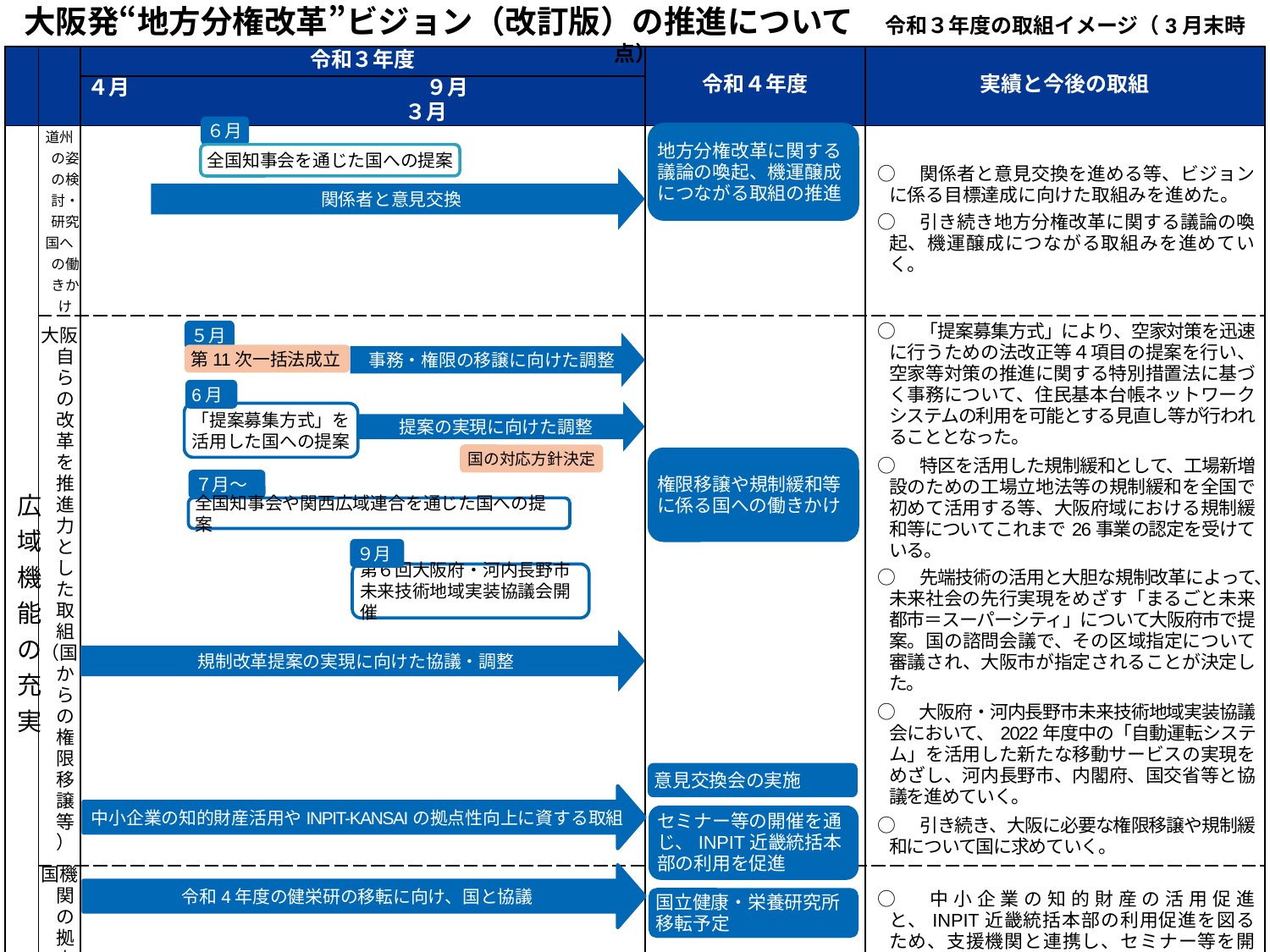

大阪発“地方分権改革”ビジョン（改訂版）の推進について　令和３年度の取組イメージ（3月末時点）
|  |  | 令和３年度 | 令和４年度 | 実績と今後の取組 |
| --- | --- | --- | --- | --- |
|  |  | ４月　　　　　　　　　　　　　　９月　　　　　　　　　　　　　　３月 |  |  |
| 広域機能の充実 | 道州の姿の検討・研究 国への働きかけ |  |  | ○　関係者と意見交換を進める等、ビジョンに係る目標達成に向けた取組みを進めた。 ○　引き続き地方分権改革に関する議論の喚起、機運醸成につながる取組みを進めていく。 |
|  | 大阪自らの改革を推進力とした取組 （国からの権限移譲等） |  |  | ○　「提案募集方式」により、空家対策を迅速に行うための法改正等４項目の提案を行い、空家等対策の推進に関する特別措置法に基づく事務について、住民基本台帳ネットワークシステムの利用を可能とする見直し等が行われることとなった。 ○　特区を活用した規制緩和として、工場新増設のための工場立地法等の規制緩和を全国で初めて活用する等、大阪府域における規制緩和等についてこれまで26事業の認定を受けている。 ○　先端技術の活用と大胆な規制改革によって、未来社会の先行実現をめざす「まるごと未来都市＝スーパーシティ」について大阪府市で提案。国の諮問会議で、その区域指定について審議され、大阪市が指定されることが決定した。 ○　大阪府・河内長野市未来技術地域実装協議会において、2022年度中の「自動運転システム」を活用した新たな移動サービスの実現をめざし、河内長野市、内閣府、国交省等と協議を進めていく。 ○　引き続き、大阪に必要な権限移譲や規制緩和について国に求めていく。 |
|  | 国機関の拠点性向上、 連携強化 |  |  | ○　中小企業の知的財産の活用促進と、INPIT近畿統括本部の利用促進を図るため、支援機関と連携し、セミナー等を開催。 〇　国立健康・栄養研究所の北大阪健康医療都市への移転に向け、関係者と協議を行った。 ○　引き続き、大阪府の意見が国施策に反映されるよう、国機関との連携強化を図っていく。 |
６月
全国知事会を通じた国への提案
関係者と意見交換
５月
第11次一括法成立
事務・権限の移譲に向けた調整
6月
「提案募集方式」を
活用した国への提案
提案の実現に向けた調整
国の対応方針決定
７月～
全国知事会や関西広域連合を通じた国への提案
規制改革提案の実現に向けた協議・調整
中小企業の知的財産活用やINPIT-KANSAIの拠点性向上に資する取組
令和4年度の健栄研の移転に向け、国と協議
９月
第６回大阪府・河内長野市未来技術地域実装協議会開催
地方分権改革に関する議論の喚起、機運醸成につながる取組の推進
権限移譲や規制緩和等に係る国への働きかけ
意見交換会の実施
セミナー等の開催を通じ、INPIT近畿統括本部の利用を促進
国立健康・栄養研究所
移転予定